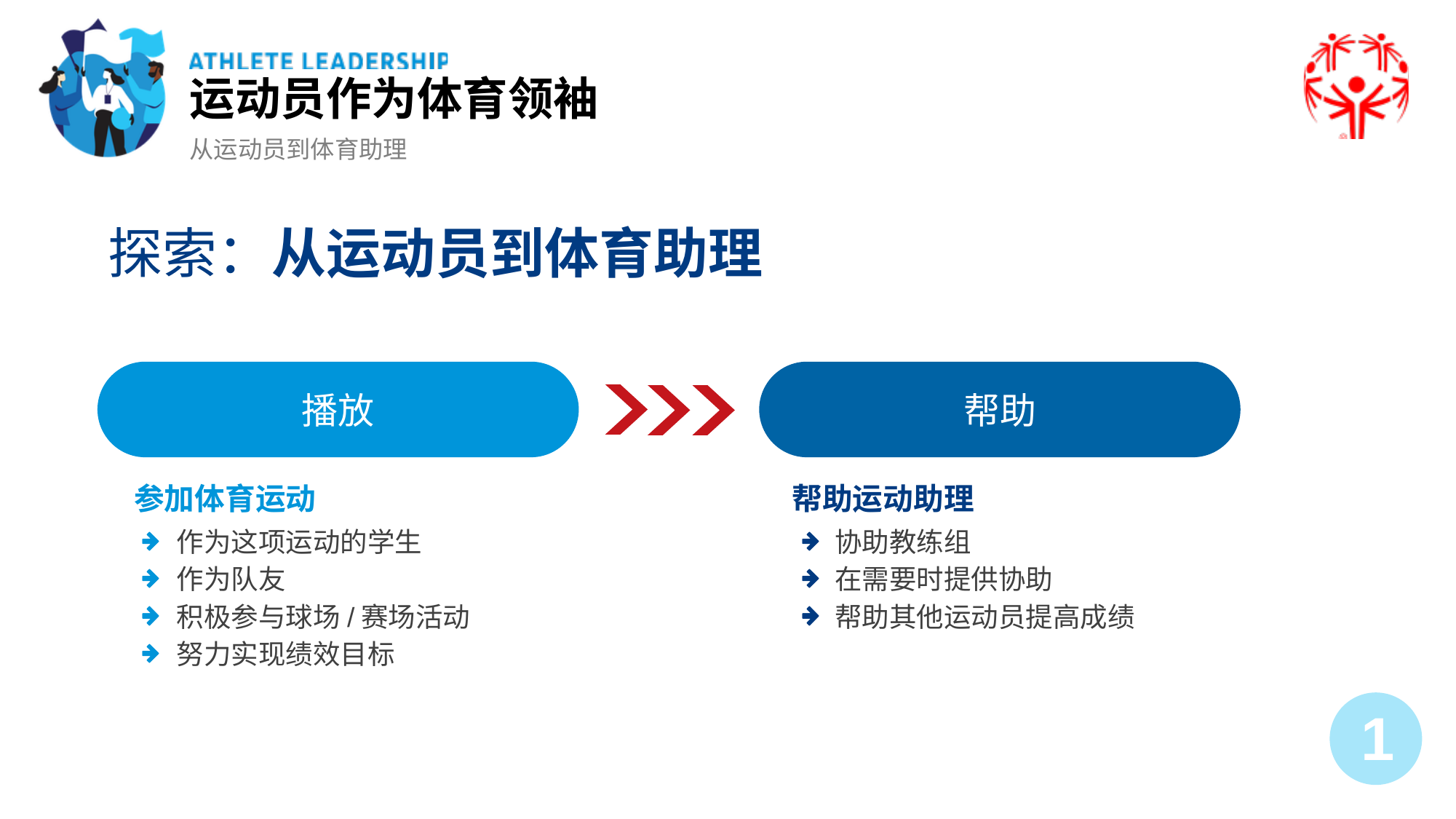

运动员作为体育领袖

从运动员到体育助理
探索：从运动员到体育助理
播放
帮助

参加体育运动
作为这项运动的学生
作为队友
积极参与球场/赛场活动
努力实现绩效目标
帮助运动助理
协助教练组
在需要时提供协助
帮助其他运动员提高成绩

1